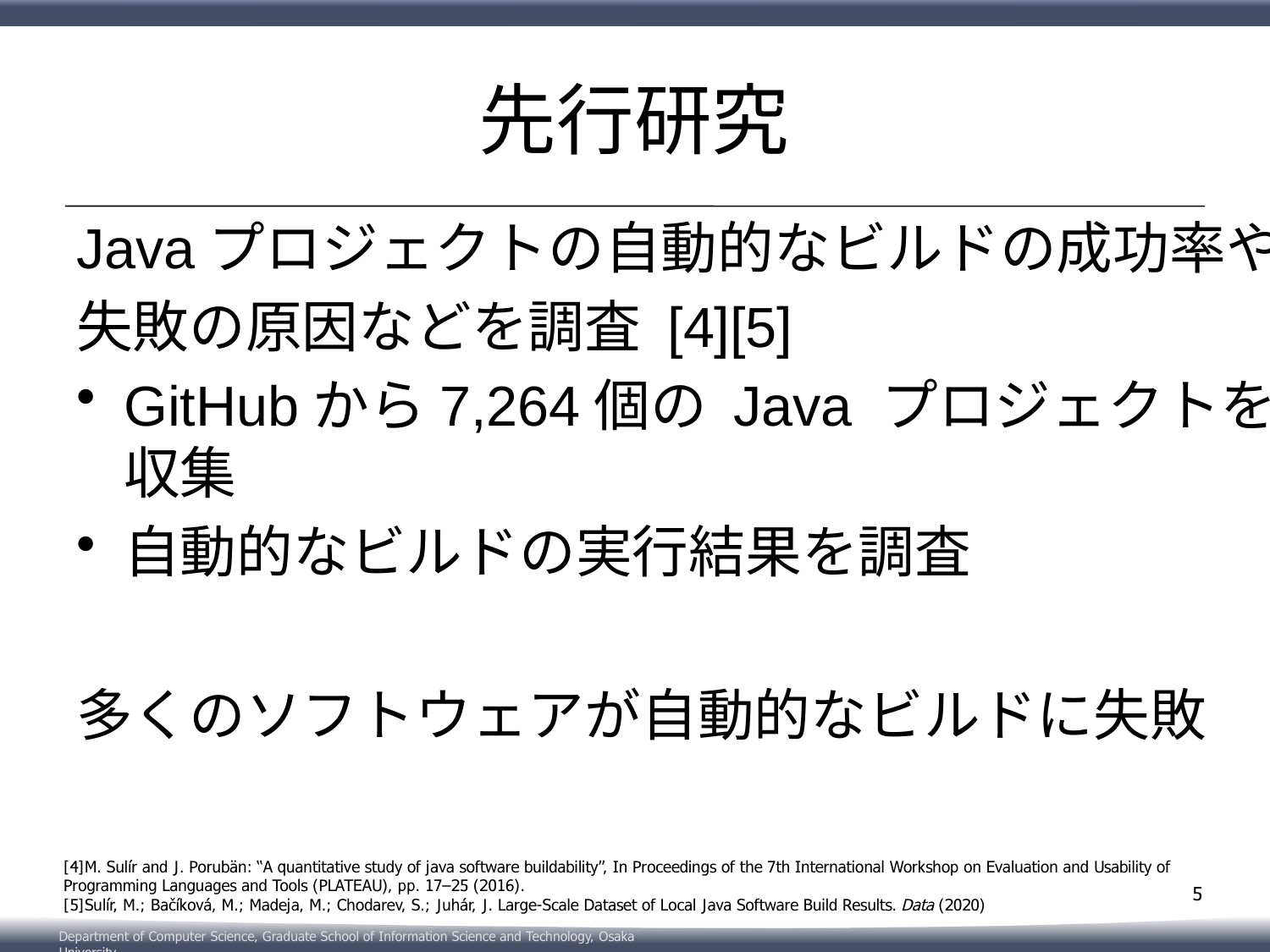

# 先行研究
Javaプロジェクトの自動的なビルドの成功率や
失敗の原因などを調査 [4][5]
GitHubから7,264個の Java プロジェクトを収集
自動的なビルドの実行結果を調査

多くのソフトウェアが自動的なビルドに失敗

[4]M. Sulír and J. Porubän: “A quantitative study of java software buildability”, In Proceedings of the 7th International Workshop on Evaluation and Usability of Programming Languages and Tools (PLATEAU), pp. 17–25 (2016).
[5]Sulír, M.; Bačíková, M.; Madeja, M.; Chodarev, S.; Juhár, J. Large-Scale Dataset of Local Java Software Build Results. Data (2020)
5